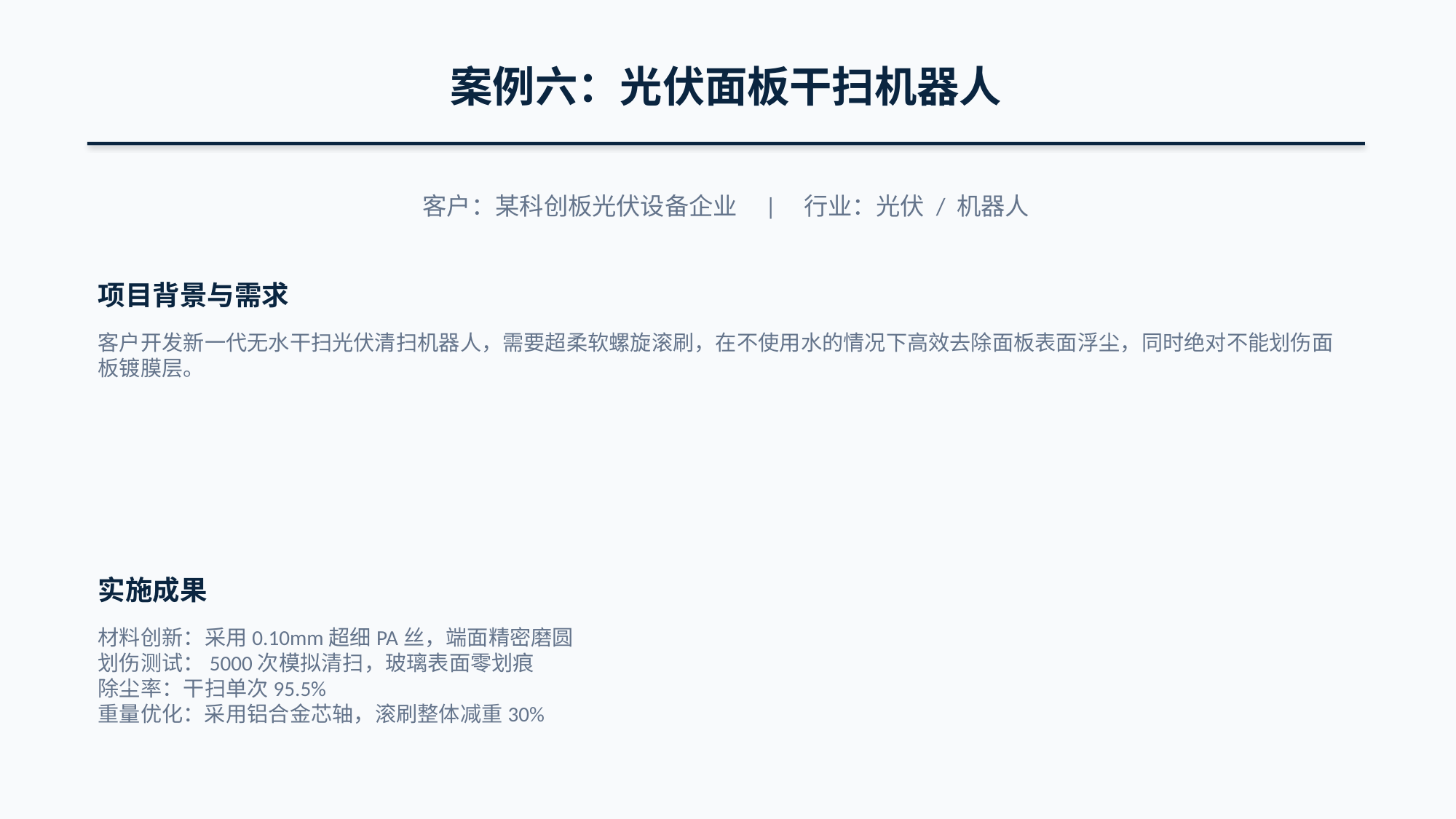

案例六：光伏面板干扫机器人

客户：某科创板光伏设备企业    |    行业：光伏 / 机器人
项目背景与需求
客户开发新一代无水干扫光伏清扫机器人，需要超柔软螺旋滚刷，在不使用水的情况下高效去除面板表面浮尘，同时绝对不能划伤面板镀膜层。
实施成果
材料创新：采用0.10mm超细PA丝，端面精密磨圆
划伤测试：5000次模拟清扫，玻璃表面零划痕
除尘率：干扫单次95.5%
重量优化：采用铝合金芯轴，滚刷整体减重30%